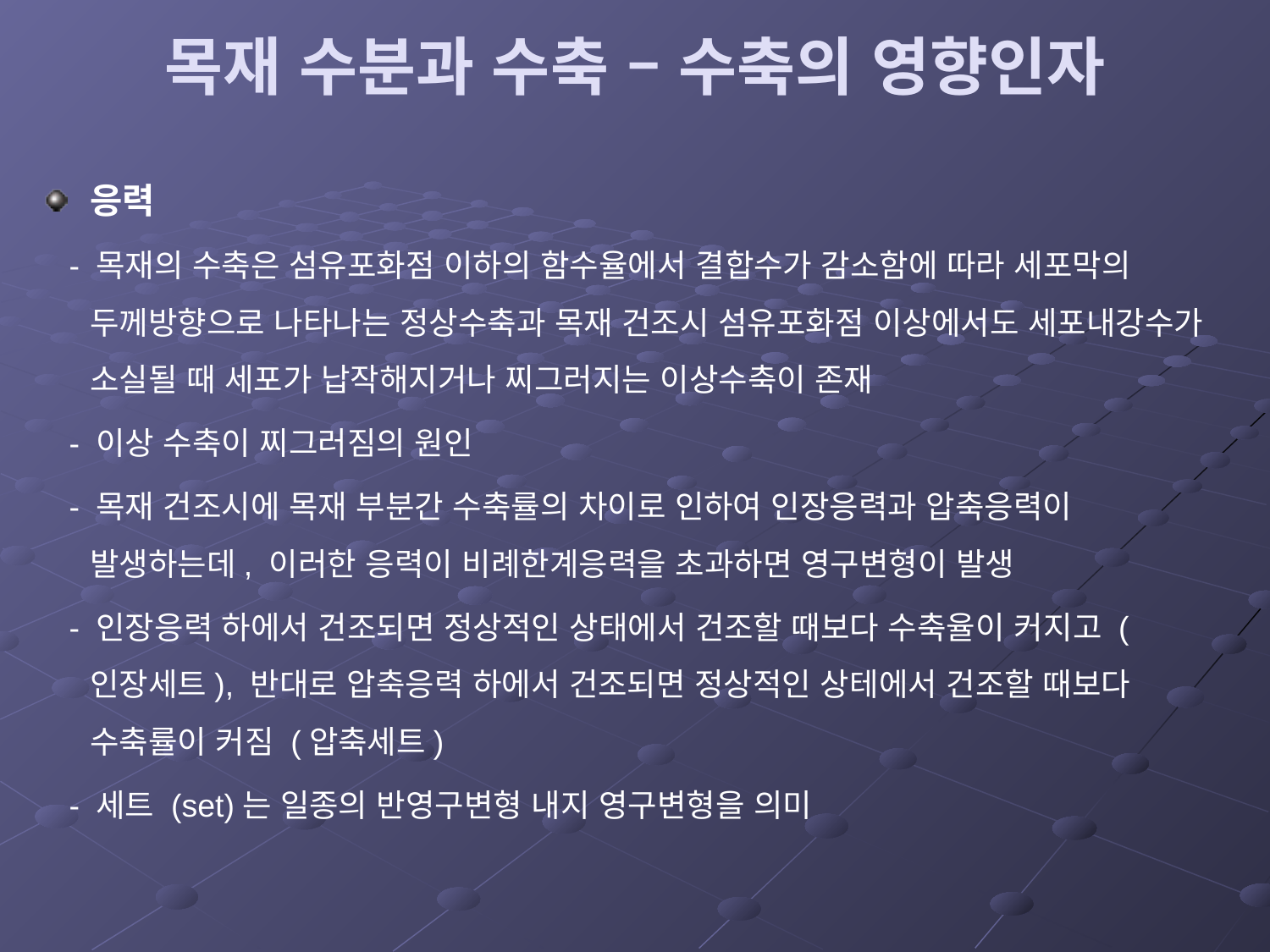

# 목재 수분과 수축 – 수축의 영향인자
응력
   - 목재의 수축은 섬유포화점 이하의 함수율에서 결합수가 감소함에 따라 세포막의 두께방향으로 나타나는 정상수축과 목재 건조시 섬유포화점 이상에서도 세포내강수가 소실될 때 세포가 납작해지거나 찌그러지는 이상수축이 존재
   - 이상 수축이 찌그러짐의 원인
   - 목재 건조시에 목재 부분간 수축률의 차이로 인하여 인장응력과 압축응력이 발생하는데, 이러한 응력이 비례한계응력을 초과하면 영구변형이 발생
   - 인장응력 하에서 건조되면 정상적인 상태에서 건조할 때보다 수축율이 커지고 (인장세트), 반대로 압축응력 하에서 건조되면 정상적인 상테에서 건조할 때보다 수축률이 커짐 (압축세트)
   - 세트 (set)는 일종의 반영구변형 내지 영구변형을 의미